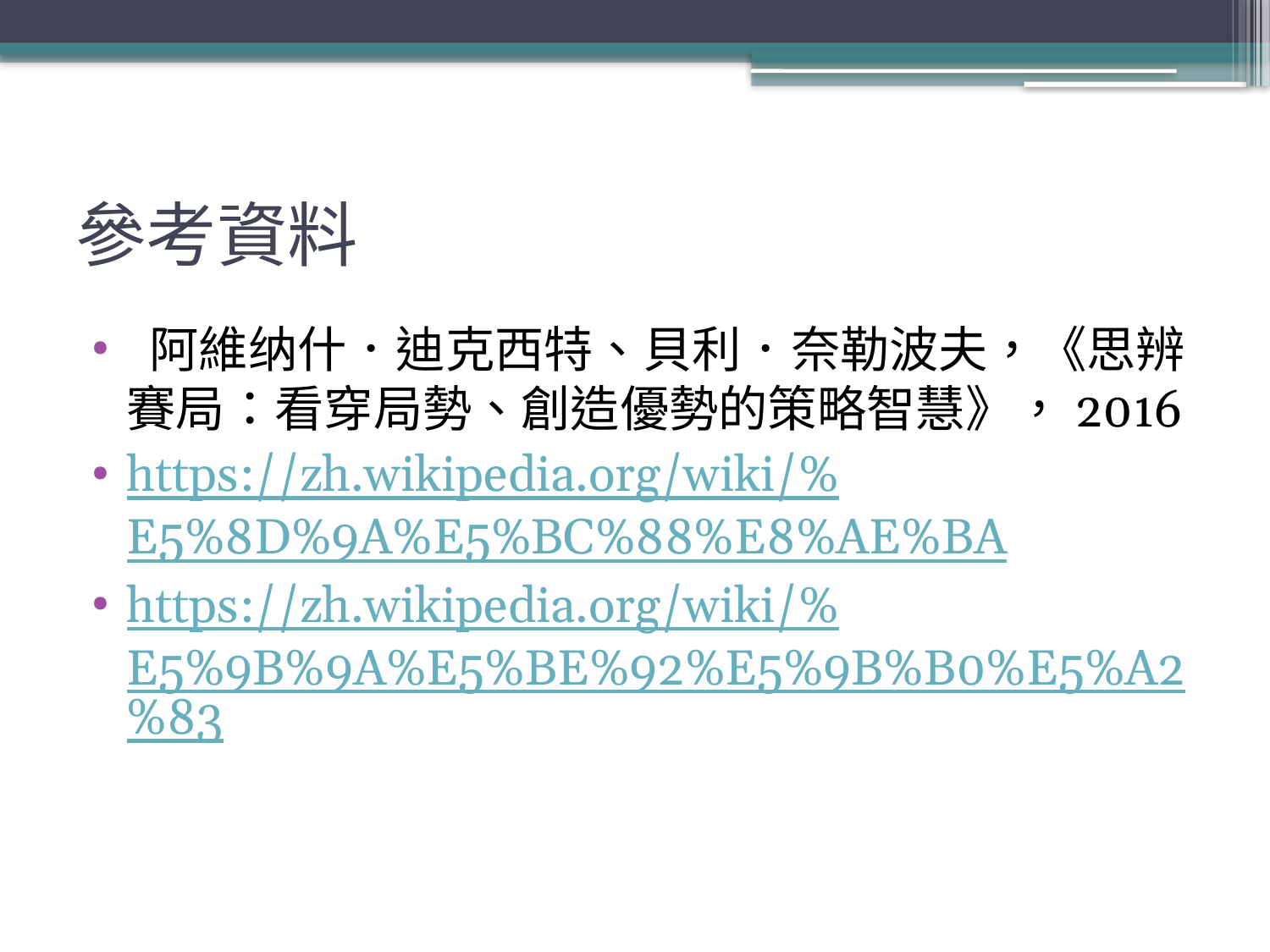

# 參考資料
 阿維纳什．迪克西特、貝利．奈勒波夫，《思辨賽局：看穿局勢、創造優勢的策略智慧》，2016
https://zh.wikipedia.org/wiki/%E5%8D%9A%E5%BC%88%E8%AE%BA
https://zh.wikipedia.org/wiki/%E5%9B%9A%E5%BE%92%E5%9B%B0%E5%A2%83